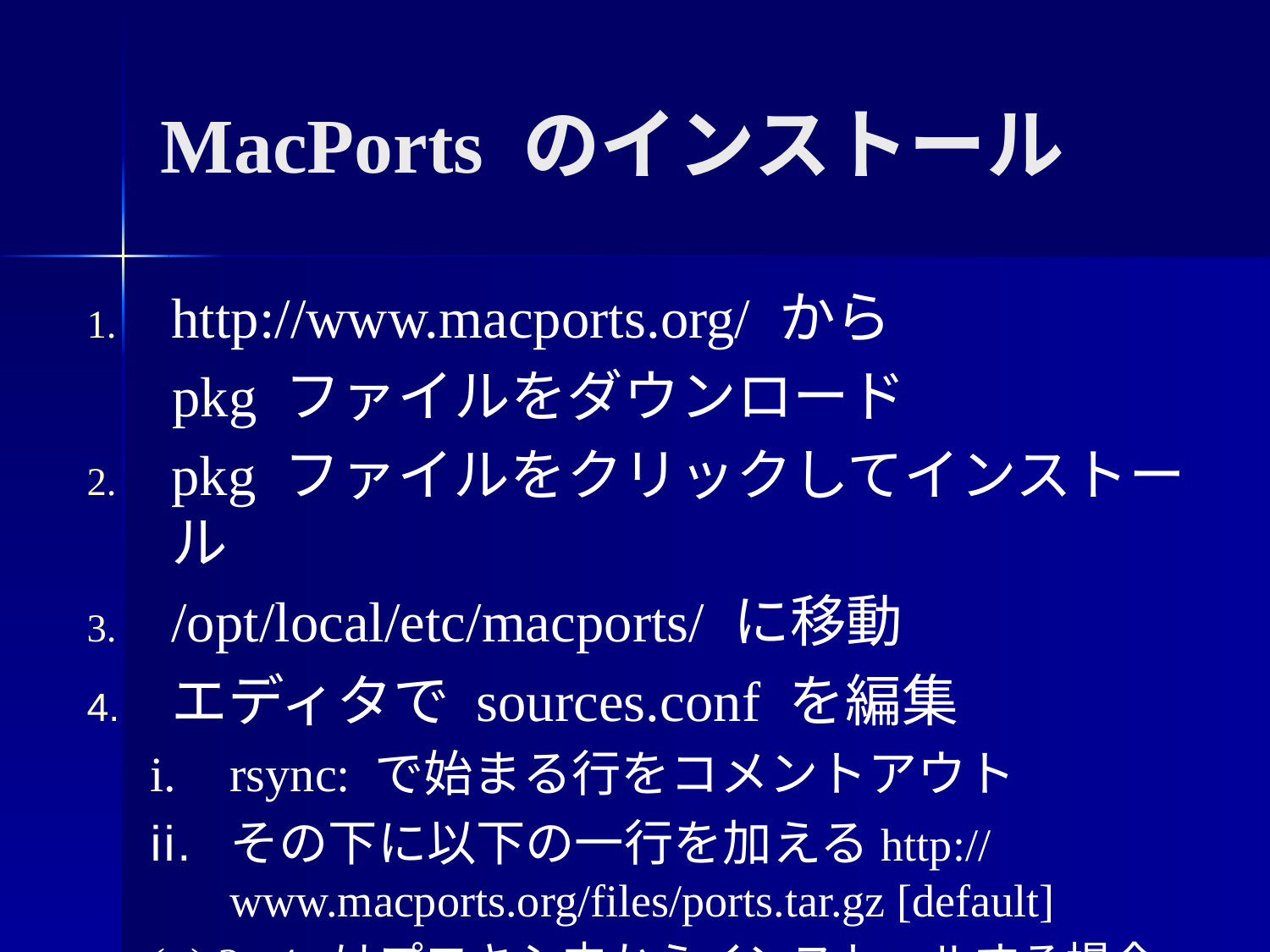

MacPorts のインストール
http://www.macports.org/ から
      pkg ファイルをダウンロード
pkg ファイルをクリックしてインストール
/opt/local/etc/macports/ に移動
エディタで sources.conf を編集
rsync: で始まる行をコメントアウト
その下に以下の一行を加えるhttp://www.macports.org/files/ports.tar.gz [default]
(※) 3., 4. はプロキシ内からインストールする場合